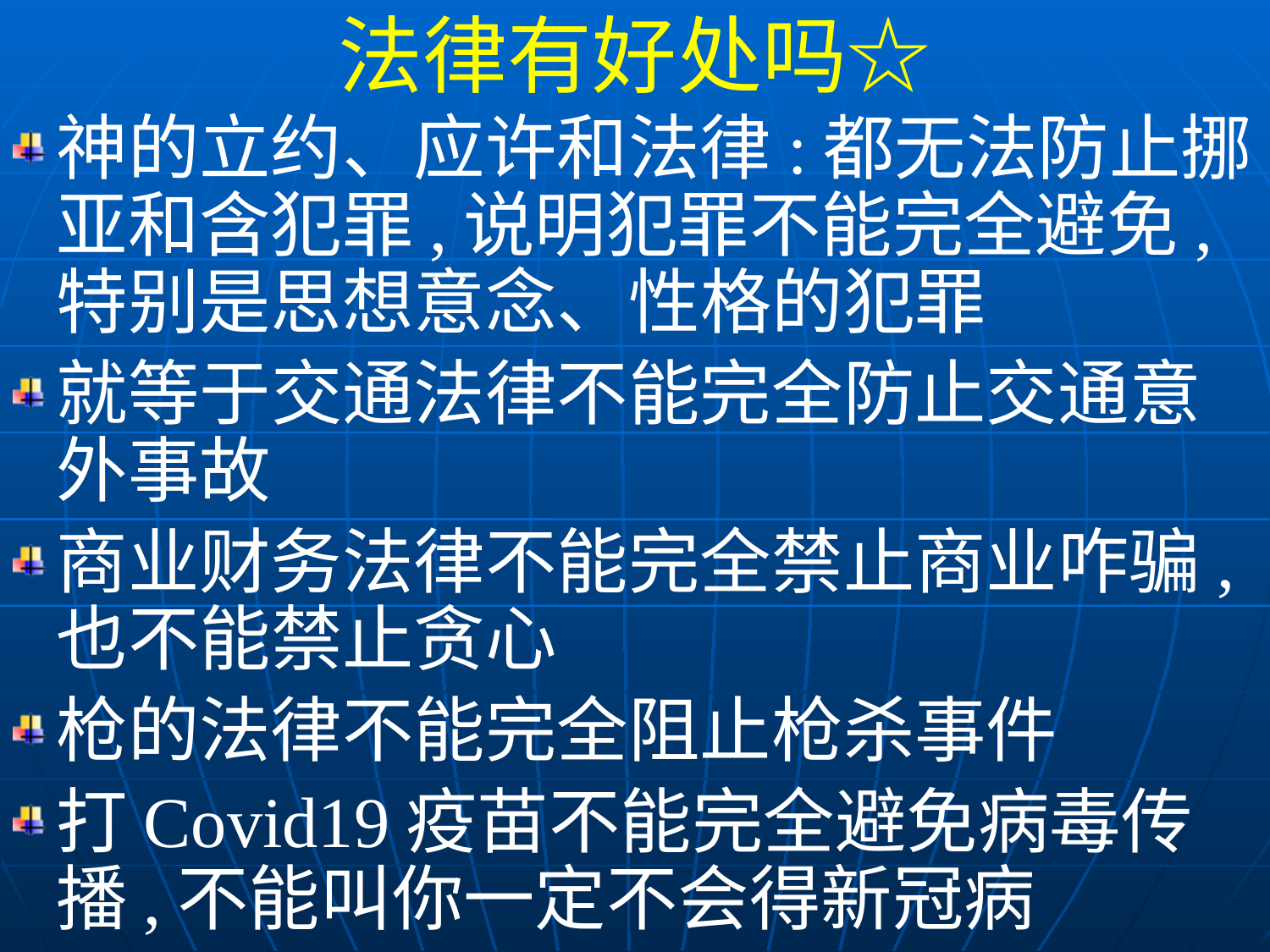

法律有好处吗☆
神的立约、应许和法律:都无法防止挪亚和含犯罪,说明犯罪不能完全避免,特别是思想意念、性格的犯罪
就等于交通法律不能完全防止交通意外事故
商业财务法律不能完全禁止商业咋骗,也不能禁止贪心
枪的法律不能完全阻止枪杀事件
打Covid19疫苗不能完全避免病毒传播,不能叫你一定不会得新冠病